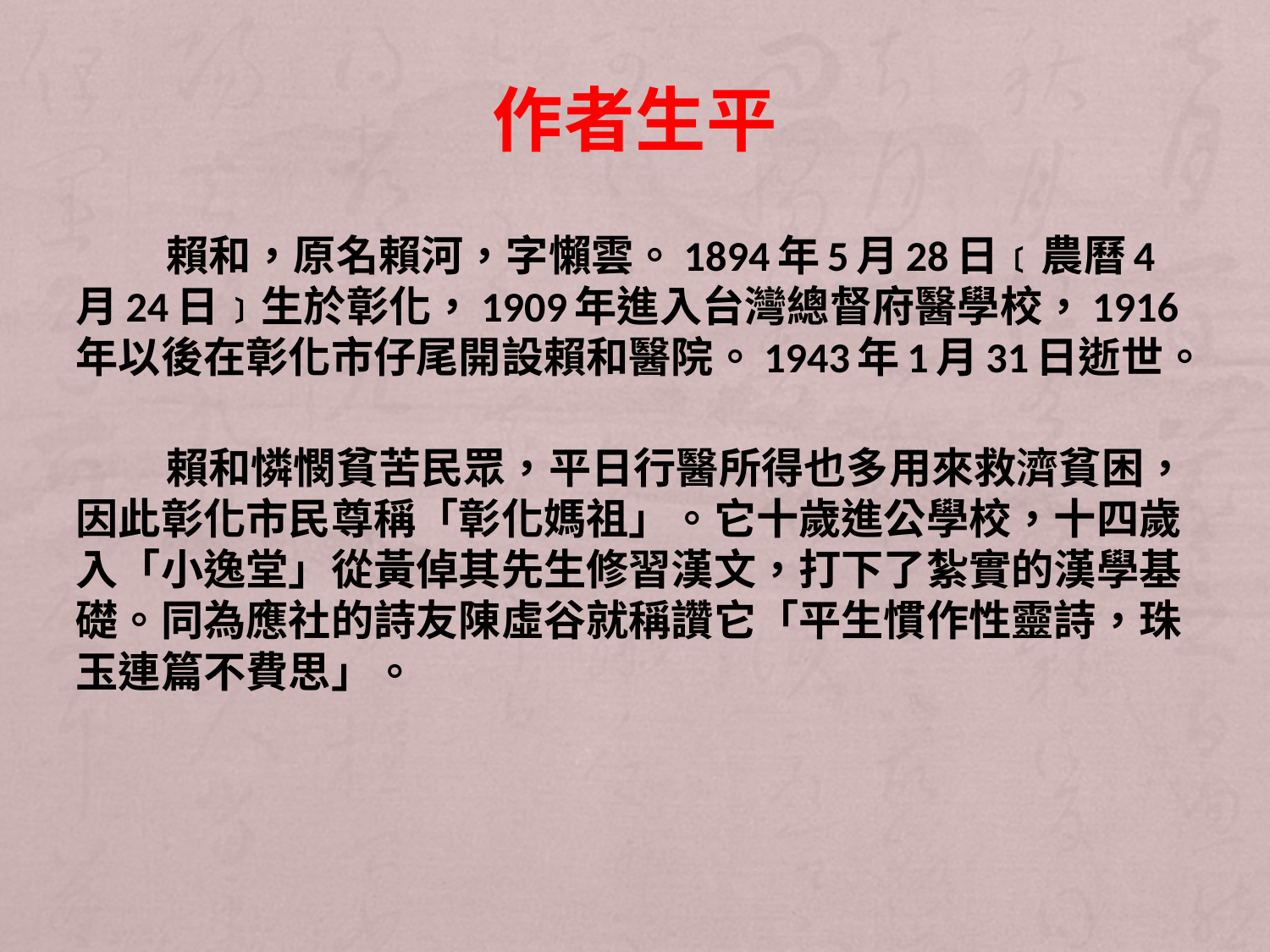

# 作者生平
	賴和，原名賴河，字懶雲。1894年5月28日﹝農曆4月24日﹞生於彰化，1909年進入台灣總督府醫學校，1916年以後在彰化市仔尾開設賴和醫院。1943年1月31日逝世。
　　	賴和憐憫貧苦民眾，平日行醫所得也多用來救濟貧困，因此彰化市民尊稱「彰化媽祖」。它十歲進公學校，十四歲入「小逸堂」從黃倬其先生修習漢文，打下了紮實的漢學基礎。同為應社的詩友陳虛谷就稱讚它「平生慣作性靈詩，珠玉連篇不費思」。